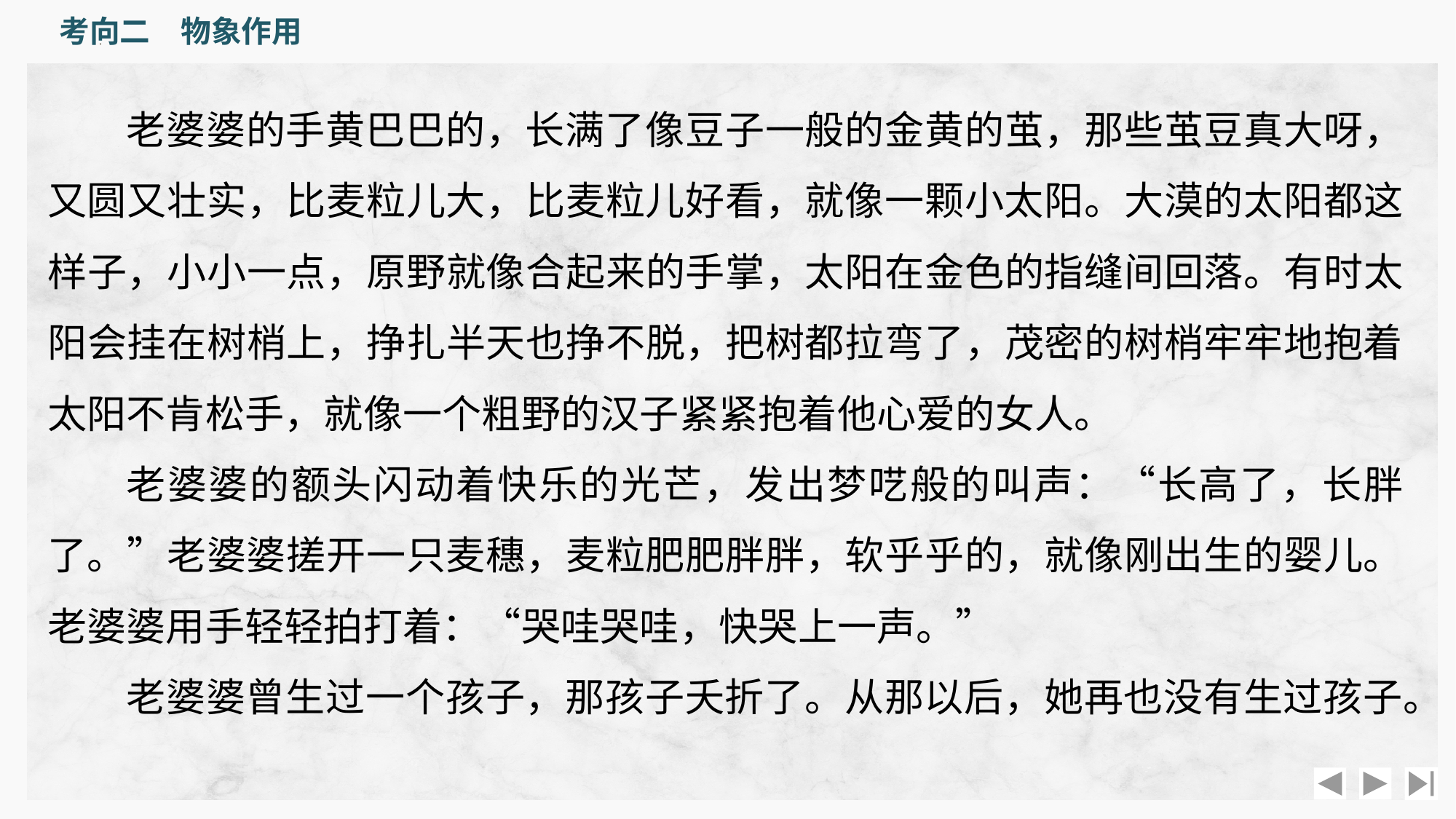

老婆婆的手黄巴巴的，长满了像豆子一般的金黄的茧，那些茧豆真大呀，又圆又壮实，比麦粒儿大，比麦粒儿好看，就像一颗小太阳。大漠的太阳都这样子，小小一点，原野就像合起来的手掌，太阳在金色的指缝间回落。有时太阳会挂在树梢上，挣扎半天也挣不脱，把树都拉弯了，茂密的树梢牢牢地抱着太阳不肯松手，就像一个粗野的汉子紧紧抱着他心爱的女人。
老婆婆的额头闪动着快乐的光芒，发出梦呓般的叫声：“长高了，长胖了。”老婆婆搓开一只麦穗，麦粒肥肥胖胖，软乎乎的，就像刚出生的婴儿。老婆婆用手轻轻拍打着：“哭哇哭哇，快哭上一声。”
老婆婆曾生过一个孩子，那孩子夭折了。从那以后，她再也没有生过孩子。